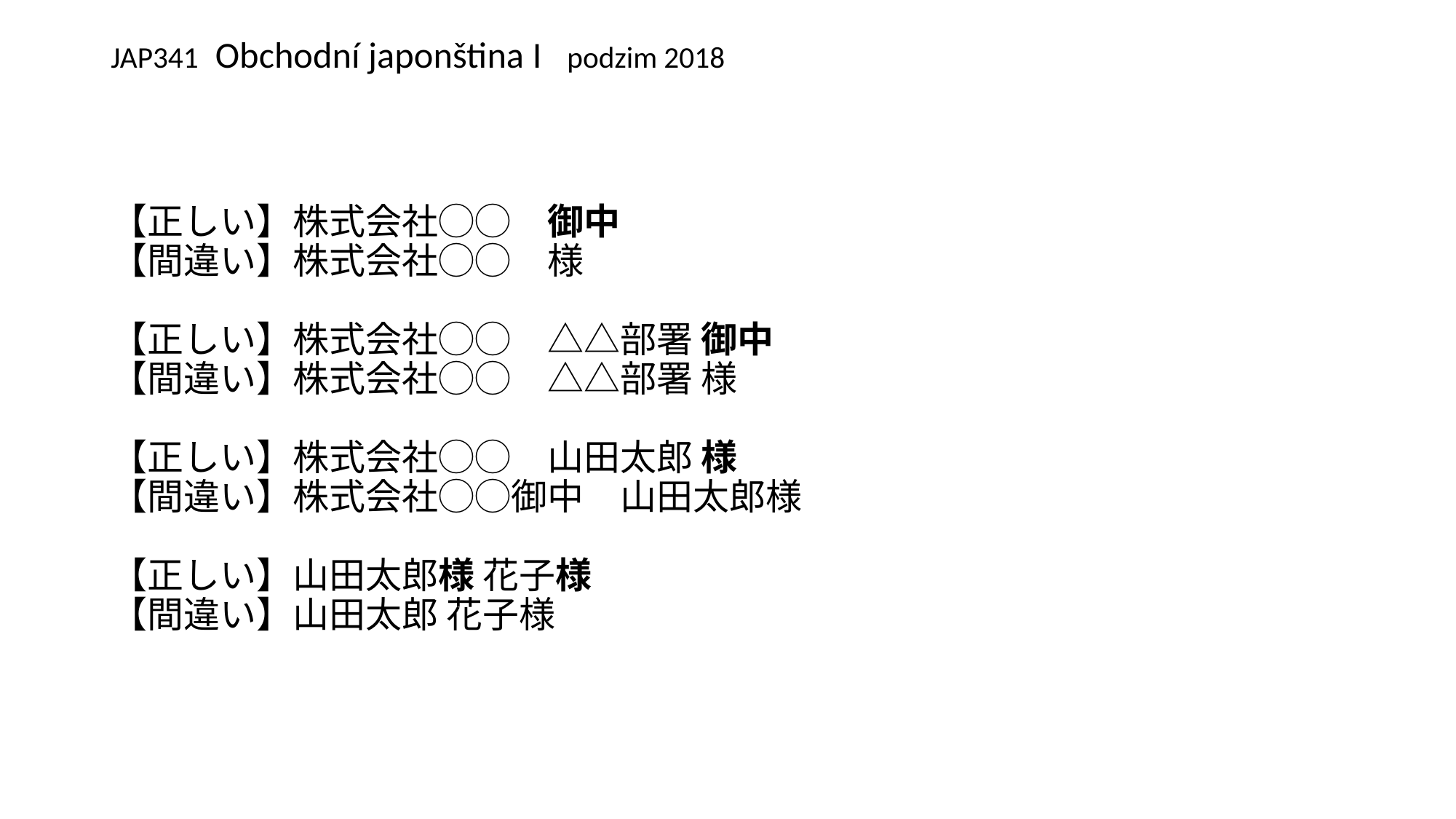

# JAP341  Obchodní japonština I   podzim 2018

【正しい】株式会社◯◯　御中
【間違い】株式会社◯◯　様
【正しい】株式会社◯◯　△△部署 御中
【間違い】株式会社◯◯　△△部署 様
【正しい】株式会社◯◯　山田太郎 様
【間違い】株式会社◯◯御中　山田太郎様
【正しい】山田太郎様 花子様
【間違い】山田太郎 花子様